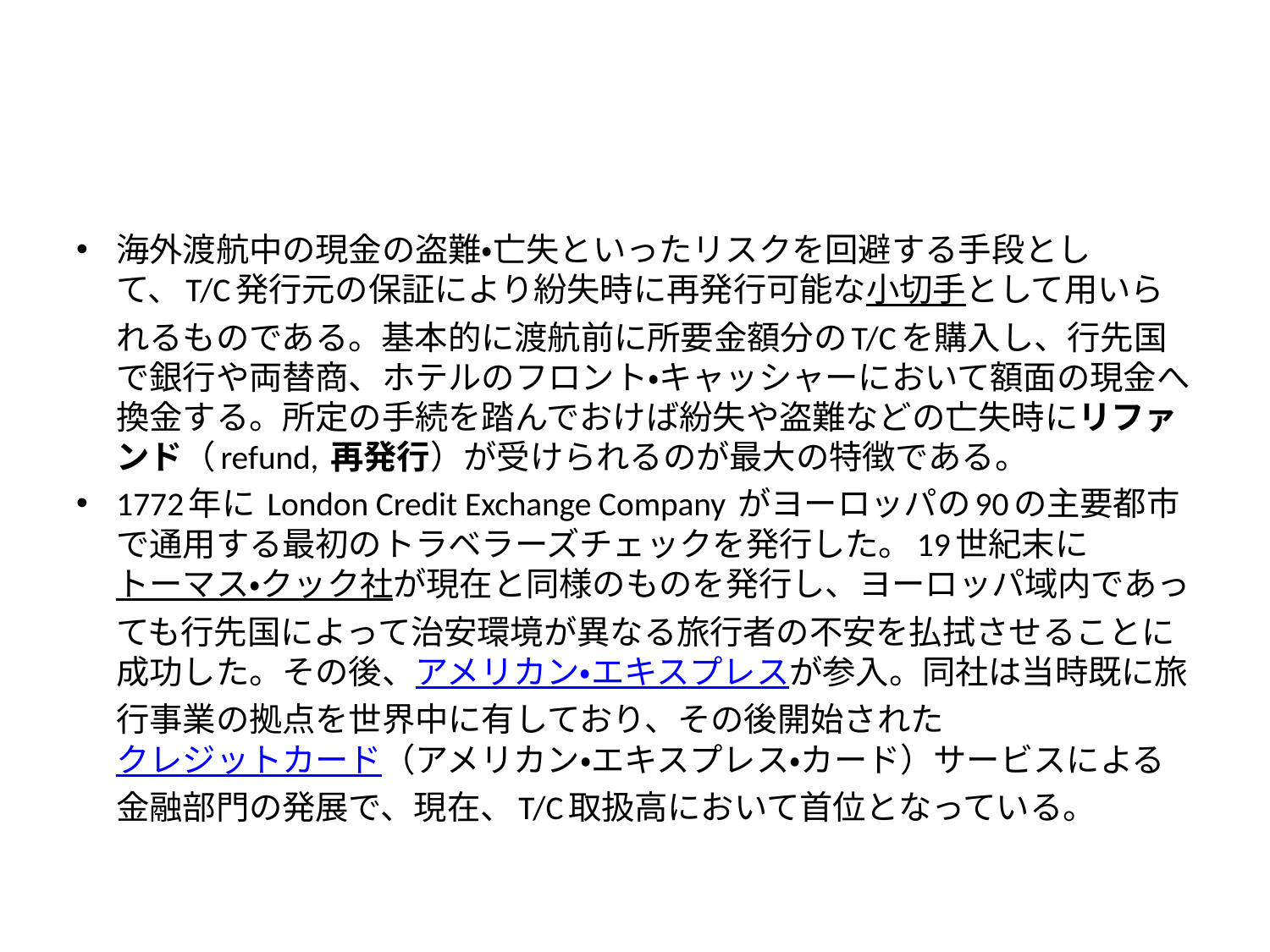

#
海外渡航中の現金の盗難・亡失といったリスクを回避する手段として、T/C発行元の保証により紛失時に再発行可能な小切手として用いられるものである。基本的に渡航前に所要金額分のT/Cを購入し、行先国で銀行や両替商、ホテルのフロント・キャッシャーにおいて額面の現金へ換金する。所定の手続を踏んでおけば紛失や盗難などの亡失時にリファンド（refund, 再発行）が受けられるのが最大の特徴である。
1772年に London Credit Exchange Company がヨーロッパの90の主要都市で通用する最初のトラベラーズチェックを発行した。19世紀末にトーマス・クック社が現在と同様のものを発行し、ヨーロッパ域内であっても行先国によって治安環境が異なる旅行者の不安を払拭させることに成功した。その後、アメリカン・エキスプレスが参入。同社は当時既に旅行事業の拠点を世界中に有しており、その後開始されたクレジットカード（アメリカン・エキスプレス・カード）サービスによる金融部門の発展で、現在、T/C取扱高において首位となっている。